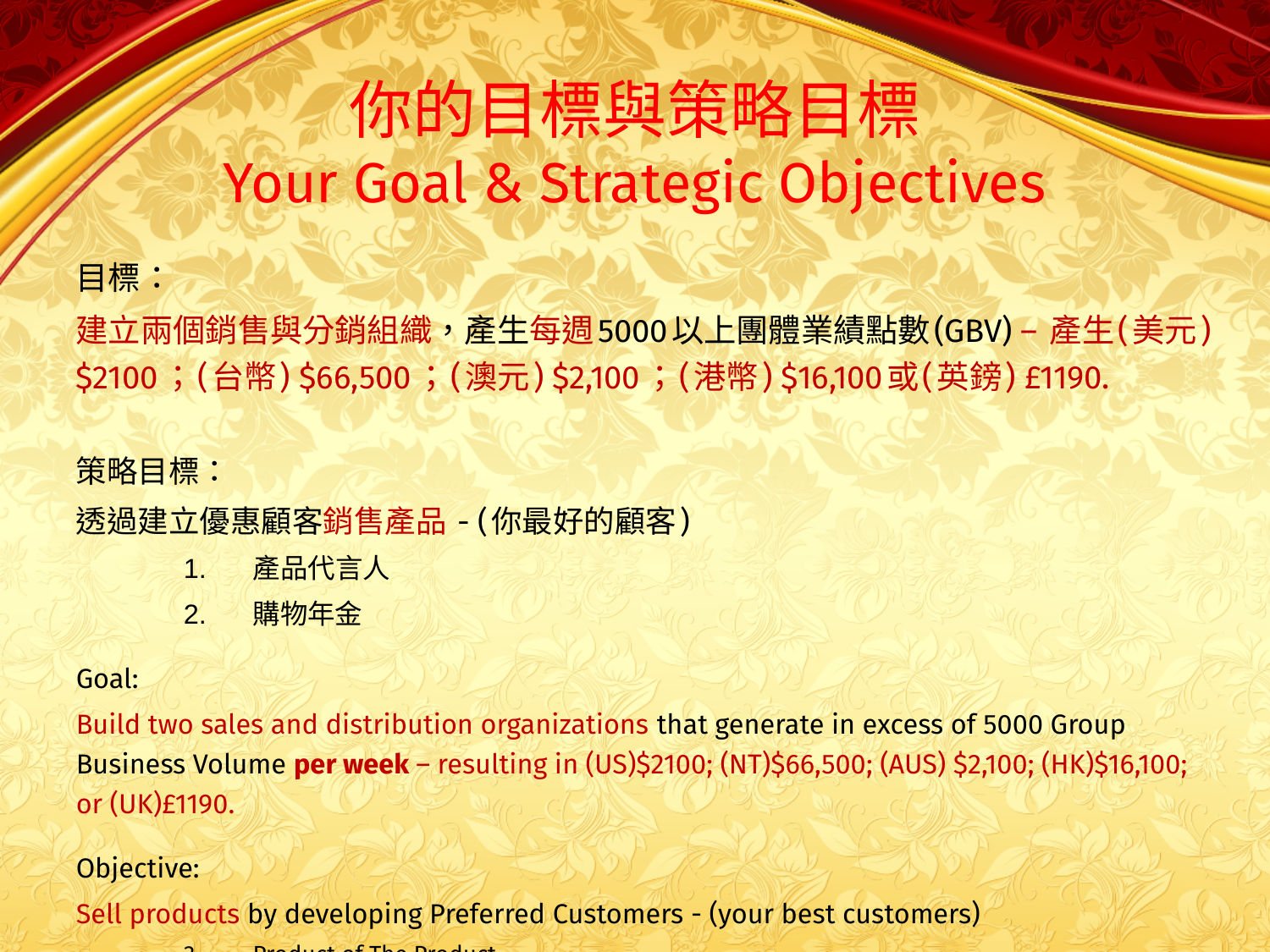

你的目標與策略目標
Your Goal & Strategic Objectives
目標：
建立兩個銷售與分銷組織，產生每週5000以上團體業績點數(GBV) – 產生(美元) $2100；(台幣) $66,500；(澳元) $2,100；(港幣) $16,100或(英鎊) £1190.

策略目標：
透過建立優惠顧客銷售產品 - (你最好的顧客)
產品代言人
購物年金

Goal:
Build two sales and distribution organizations that generate in excess of 5000 Group Business Volume per week – resulting in (US)$2100; (NT)$66,500; (AUS) $2,100; (HK)$16,100; or (UK)£1190.

Objective:
Sell products by developing Preferred Customers - (your best customers)
Product of The Product
Shopping Annuity